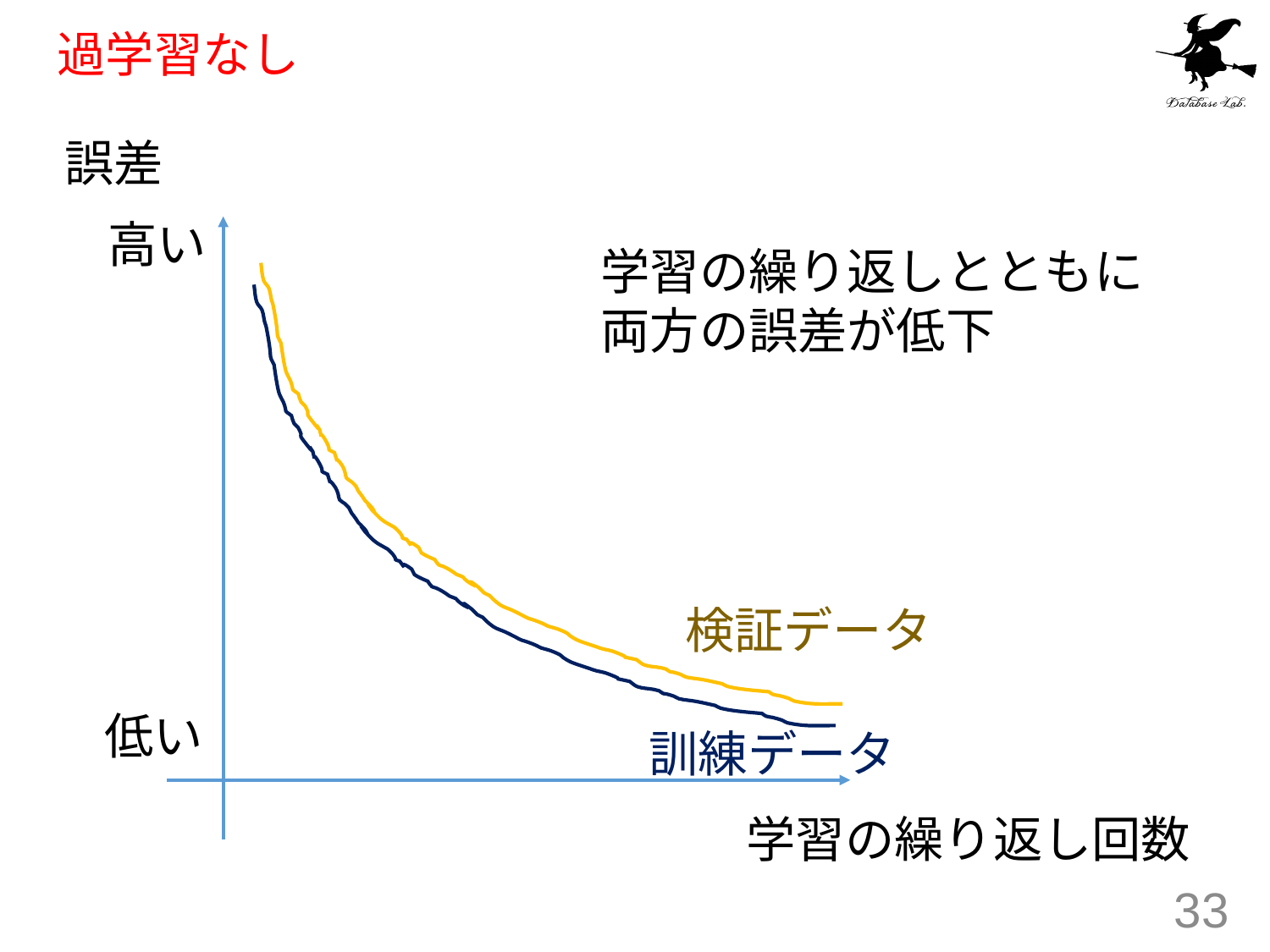

# 過学習なし
誤差
高い
学習の繰り返しとともに
両方の誤差が低下

検証データ
低い
訓練データ
学習の繰り返し回数
33